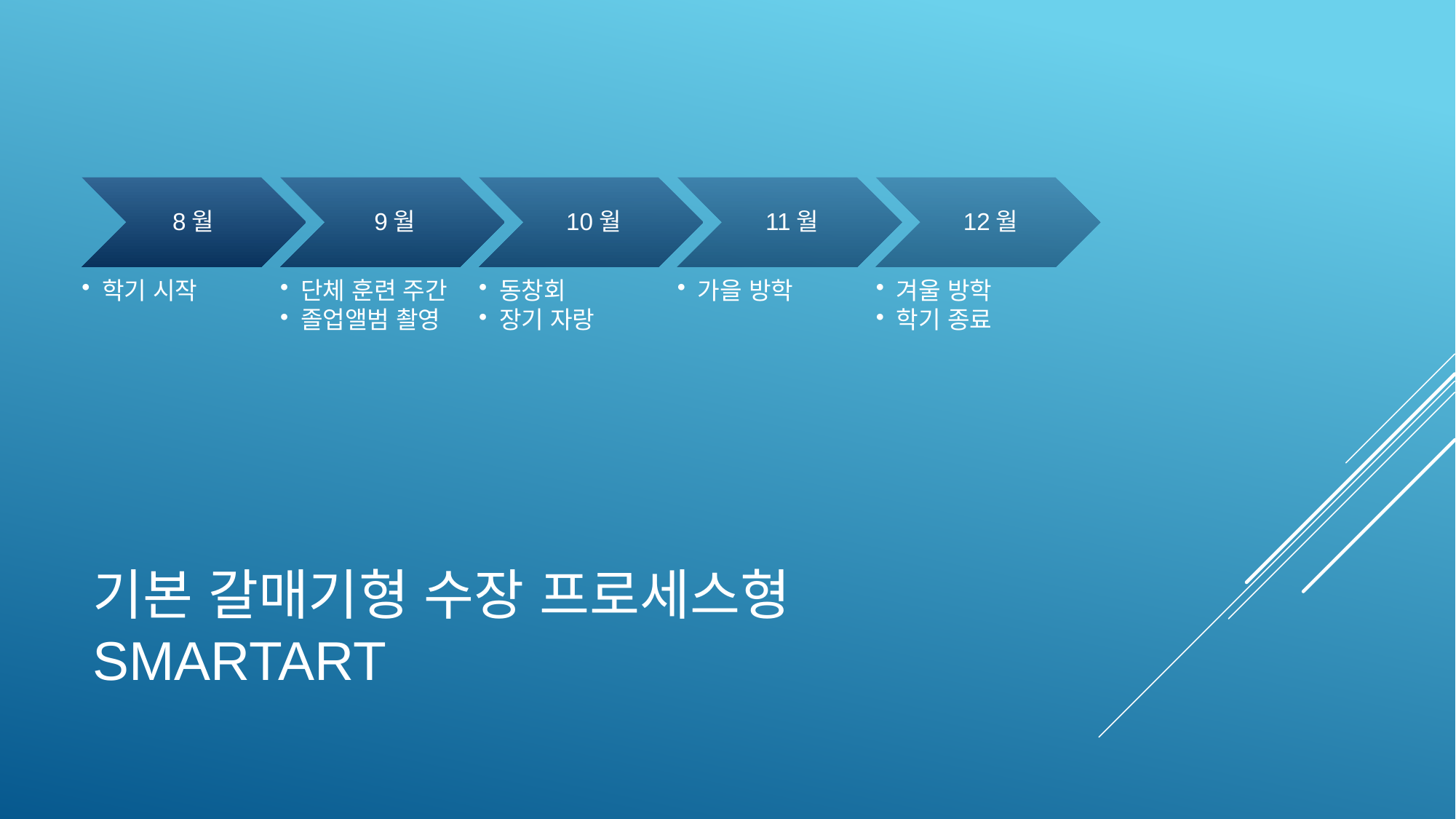

8월
학기 시작
9월
단체 훈련 주간
졸업앨범 촬영
10월
동창회
장기 자랑
11월
가을 방학
12월
겨울 방학
학기 종료
# 기본 갈매기형 수장 프로세스형 SmartArt